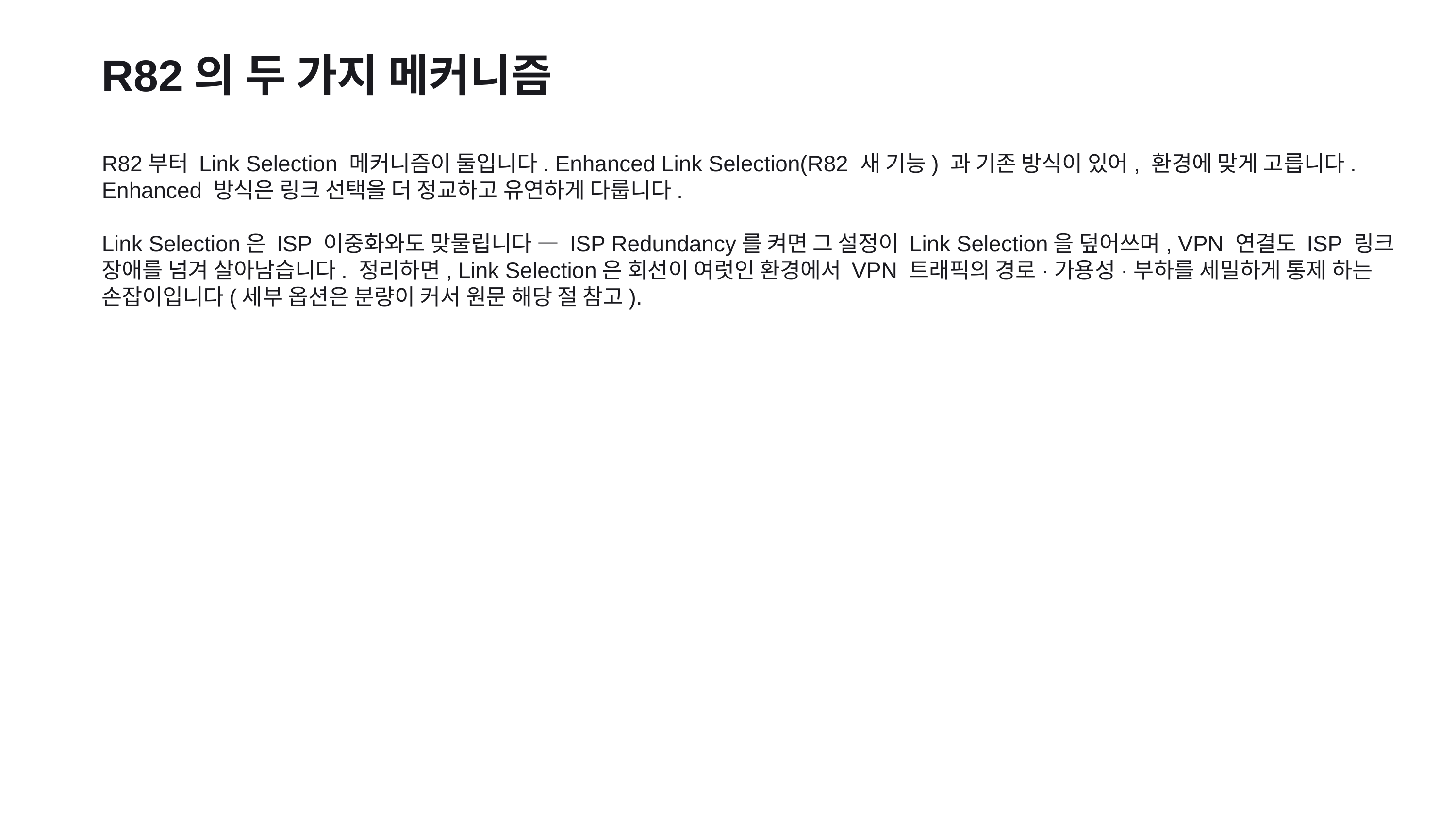

R82의 두 가지 메커니즘
R82부터 Link Selection 메커니즘이 둘입니다. Enhanced Link Selection(R82 새 기능) 과 기존 방식이 있어, 환경에 맞게 고릅니다. Enhanced 방식은 링크 선택을 더 정교하고 유연하게 다룹니다.

Link Selection은 ISP 이중화와도 맞물립니다 — ISP Redundancy를 켜면 그 설정이 Link Selection을 덮어쓰며, VPN 연결도 ISP 링크 장애를 넘겨 살아남습니다. 정리하면, Link Selection은 회선이 여럿인 환경에서 VPN 트래픽의 경로·가용성·부하를 세밀하게 통제 하는 손잡이입니다(세부 옵션은 분량이 커서 원문 해당 절 참고).